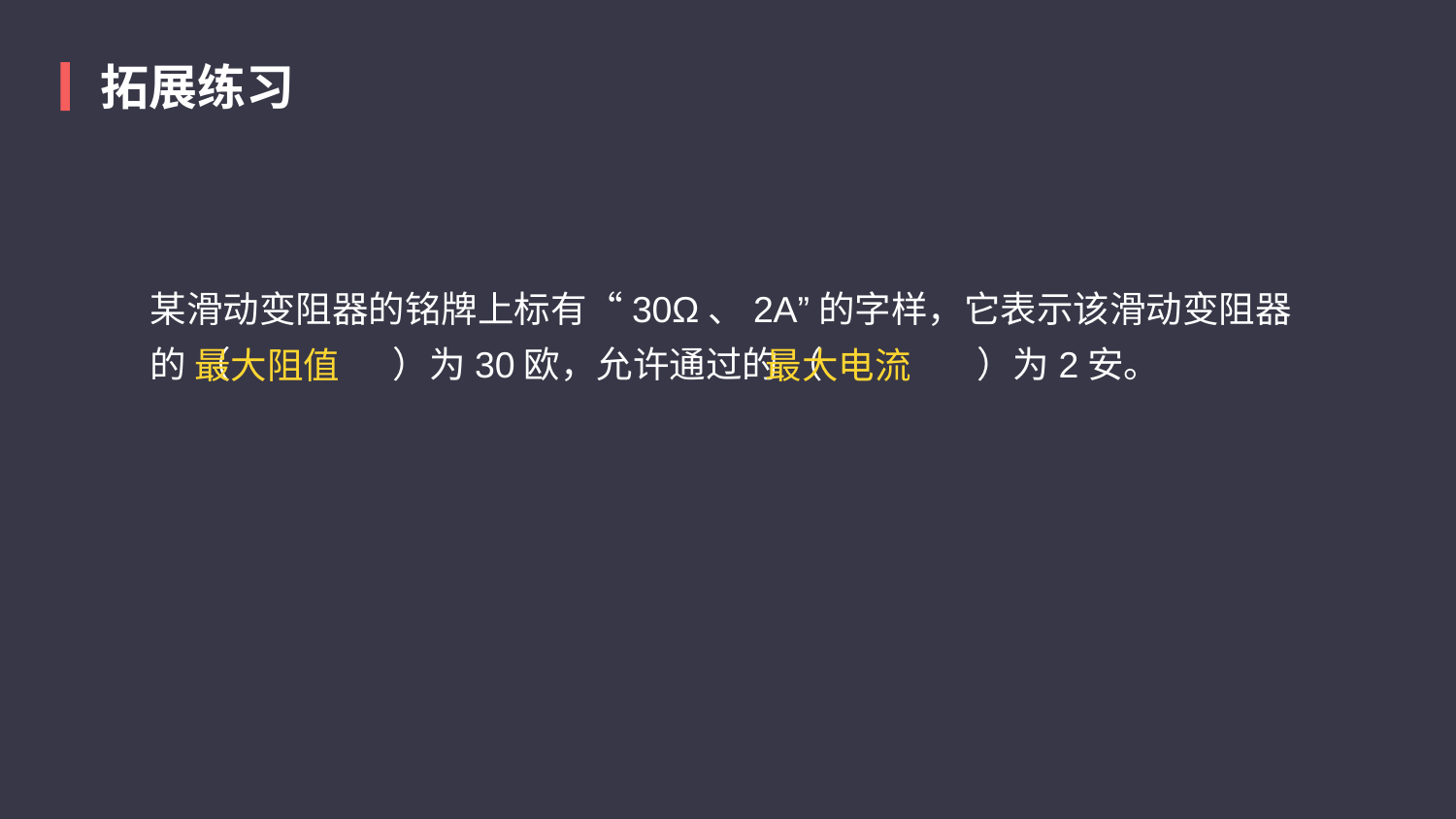

拓展练习

某滑动变阻器的铭牌上标有“30Ω、2A”的字样，它表示该滑动变阻器的 （ 　　　　 ）为30欧，允许通过的 （ 　　　　）为2安。
最大阻值
最大电流